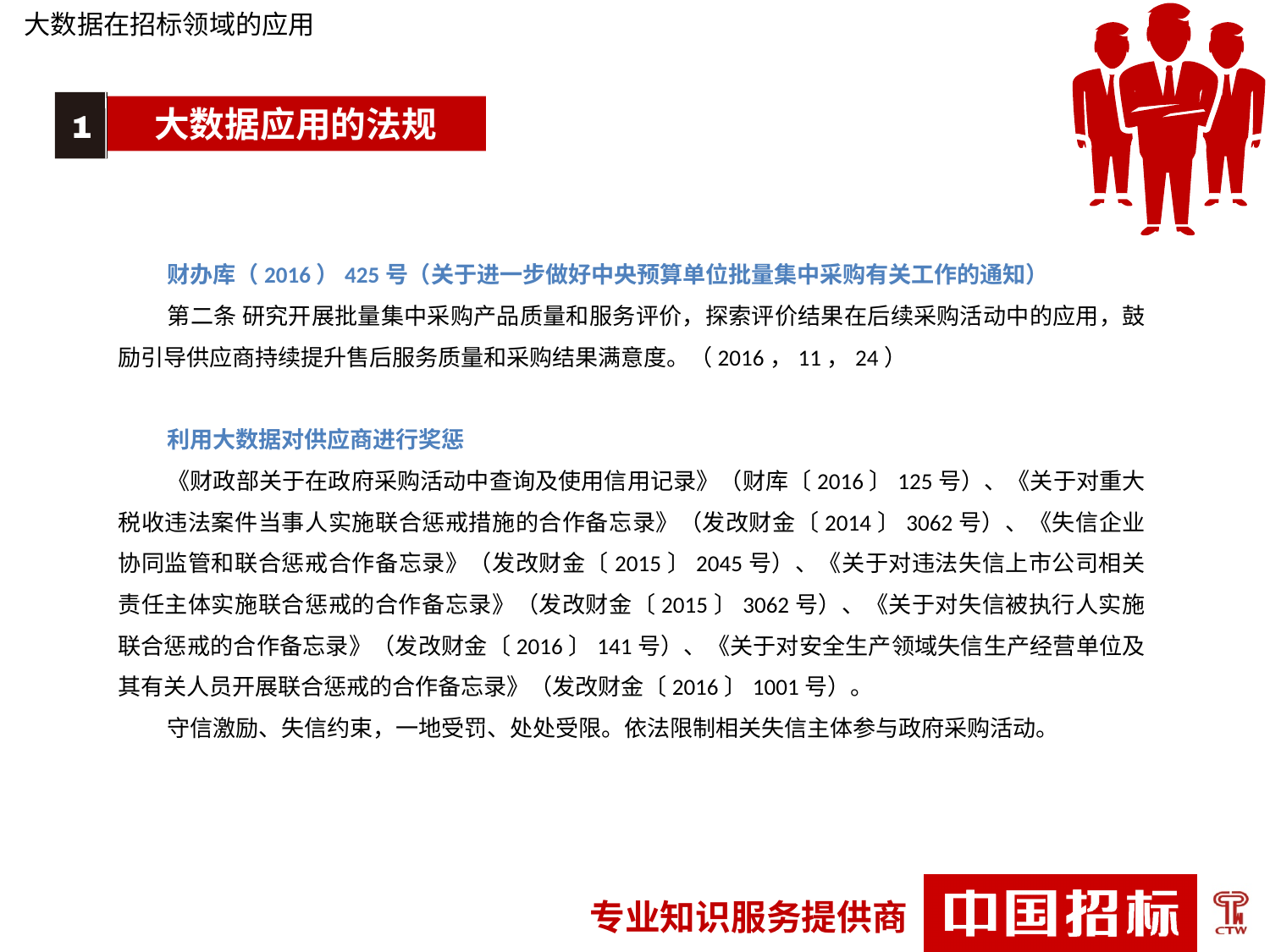

大数据在招标领域的应用
1

大数据应用的法规
财办库（2016）425号（关于进一步做好中央预算单位批量集中采购有关工作的通知）
第二条 研究开展批量集中采购产品质量和服务评价，探索评价结果在后续采购活动中的应用，鼓励引导供应商持续提升售后服务质量和采购结果满意度。（2016，11，24）

利用大数据对供应商进行奖惩
《财政部关于在政府采购活动中查询及使用信用记录》（财库〔2016〕125号）、《关于对重大税收违法案件当事人实施联合惩戒措施的合作备忘录》（发改财金〔2014〕3062号）、《失信企业协同监管和联合惩戒合作备忘录》（发改财金〔2015〕2045号）、《关于对违法失信上市公司相关责任主体实施联合惩戒的合作备忘录》（发改财金〔2015〕3062号）、《关于对失信被执行人实施联合惩戒的合作备忘录》（发改财金〔2016〕141号）、《关于对安全生产领域失信生产经营单位及其有关人员开展联合惩戒的合作备忘录》（发改财金〔2016〕1001号）。
守信激励、失信约束，一地受罚、处处受限。依法限制相关失信主体参与政府采购活动。